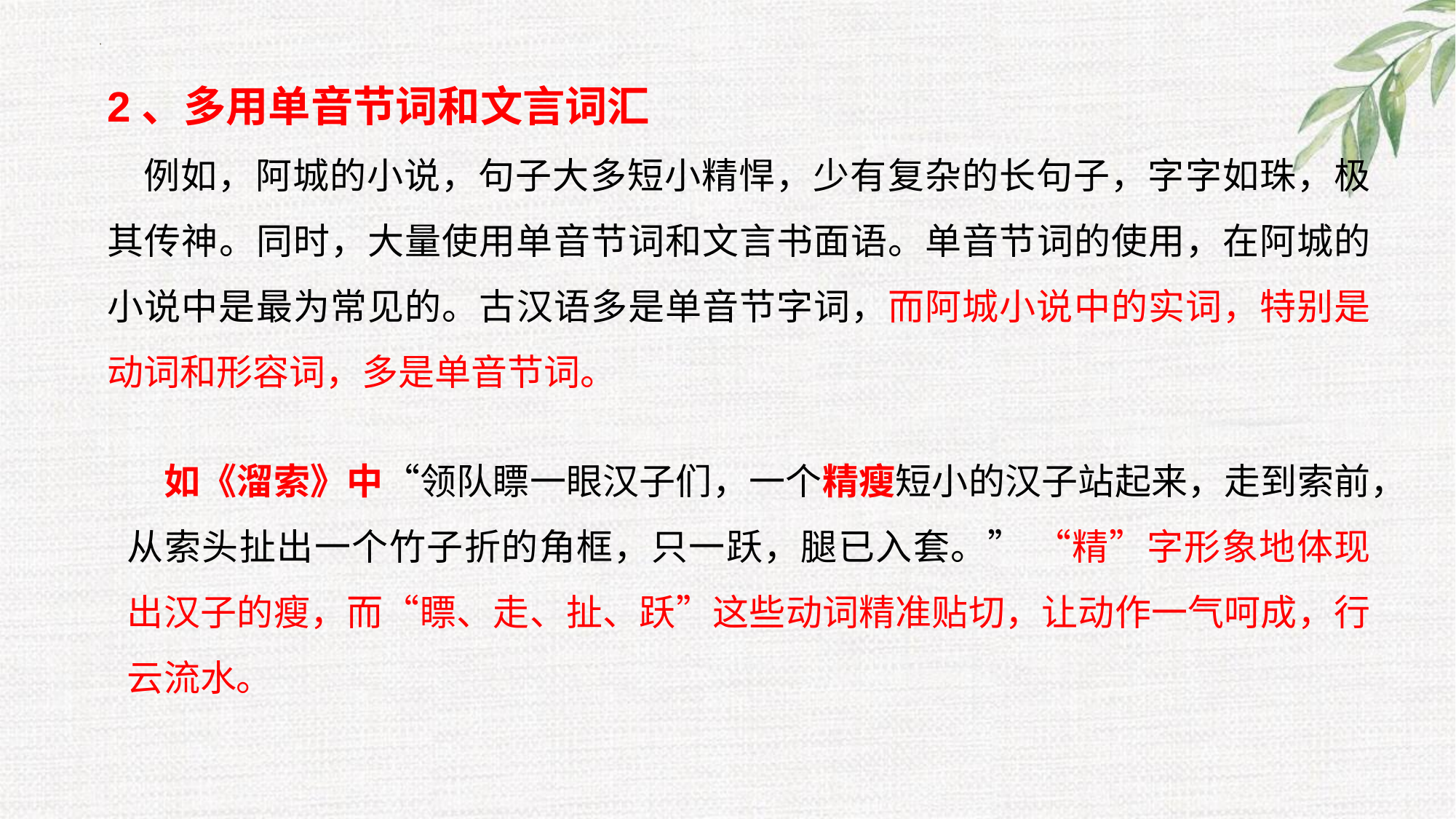

2、多用单音节词和文言词汇
例如，阿城的小说，句子大多短小精悍，少有复杂的长句子，字字如珠，极其传神。同时，大量使用单音节词和文言书面语。单音节词的使用，在阿城的小说中是最为常见的。古汉语多是单音节字词，而阿城小说中的实词，特别是动词和形容词，多是单音节词。
如《溜索》中“领队瞟一眼汉子们，一个精瘦短小的汉子站起来，走到索前，从索头扯出一个竹子折的角框，只一跃，腿已入套。” “精”字形象地体现出汉子的瘦，而“瞟、走、扯、跃”这些动词精准贴切，让动作一气呵成，行云流水。